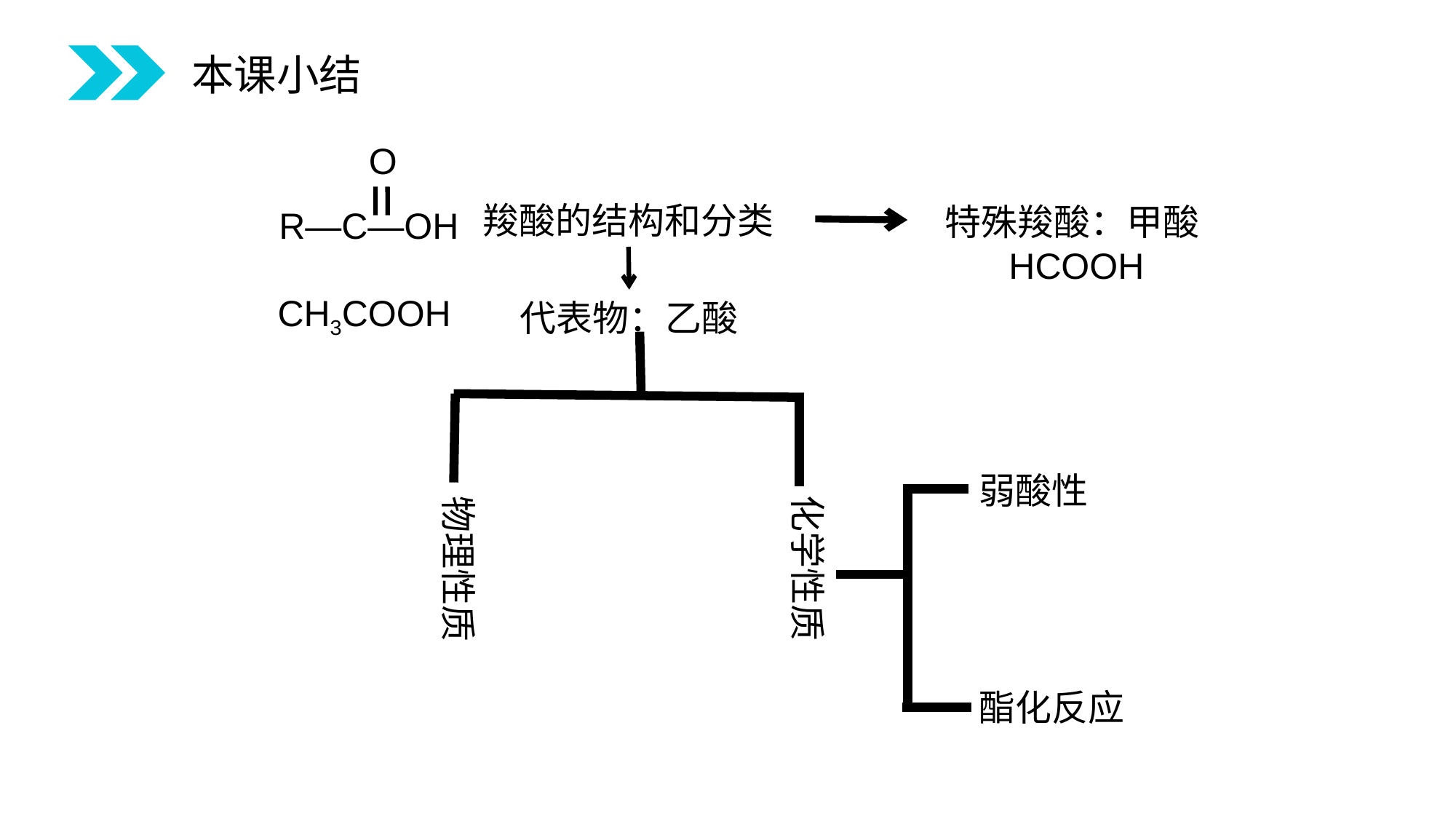

本课小结
O

R—C—OH
羧酸的结构和分类
特殊羧酸：甲酸HCOOH
CH3COOH
代表物：乙酸
弱酸性
化学性质
物理性质
酯化反应